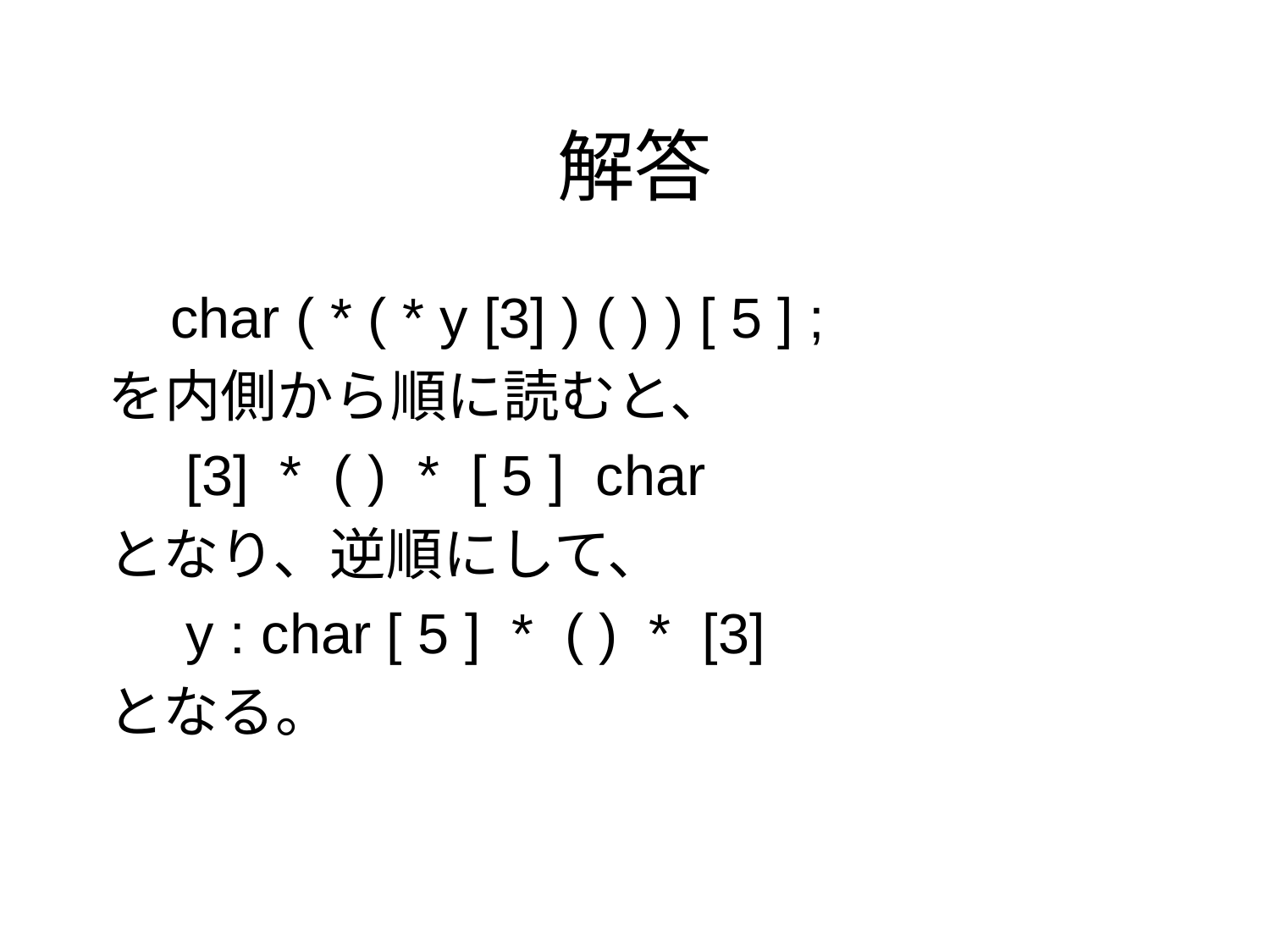

# 解答
    char ( * ( * y [3] ) ( ) ) [ 5 ] ;
を内側から順に読むと、
     [3]  *  ( )  *  [ 5 ]  char
となり、逆順にして、
     y : char [ 5 ]  *  ( )  *  [3]
となる。